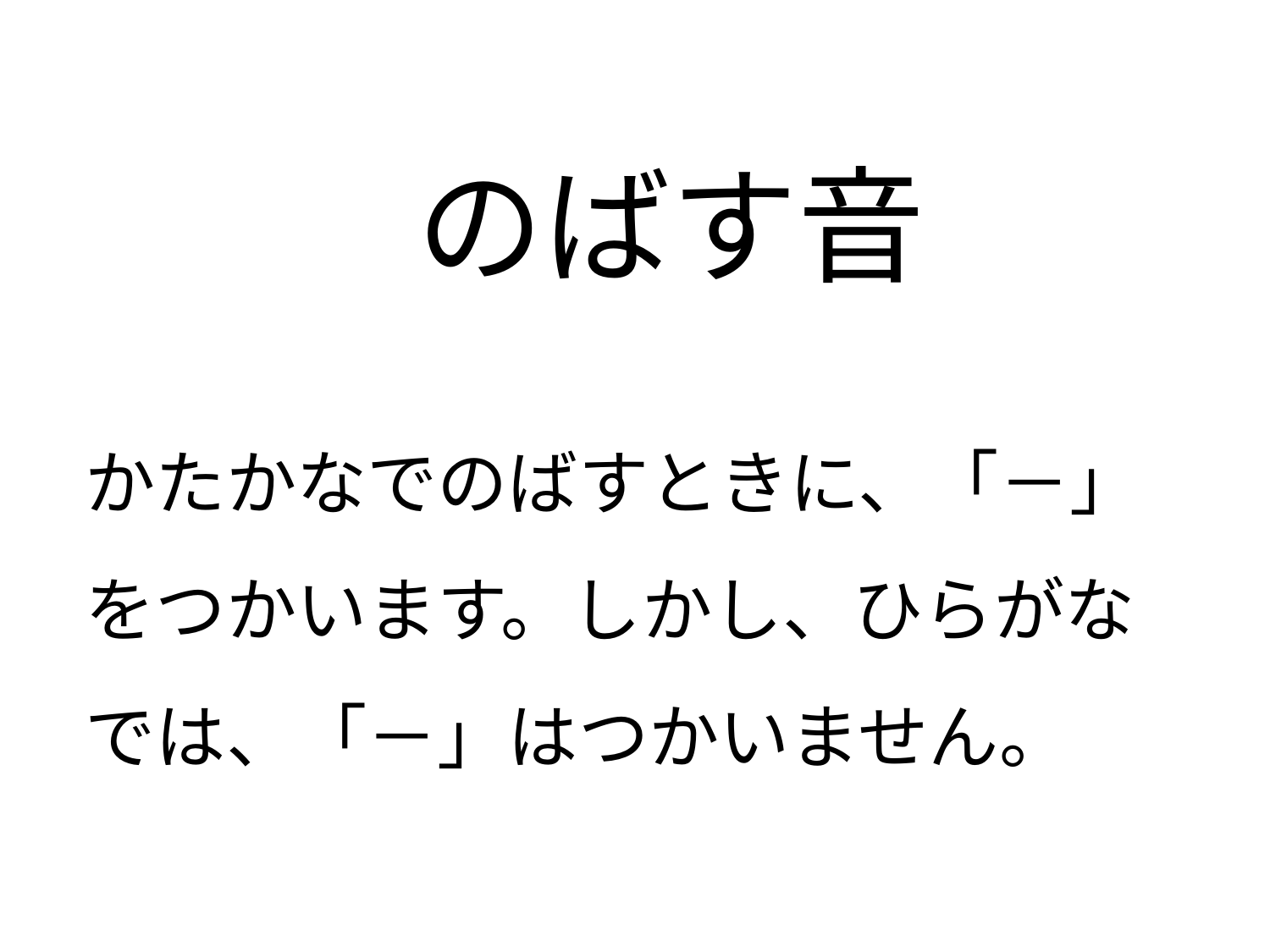

のばす音
かたかなでのばすときに、「－」をつかいます。しかし、ひらがなでは、「－」はつかいません。